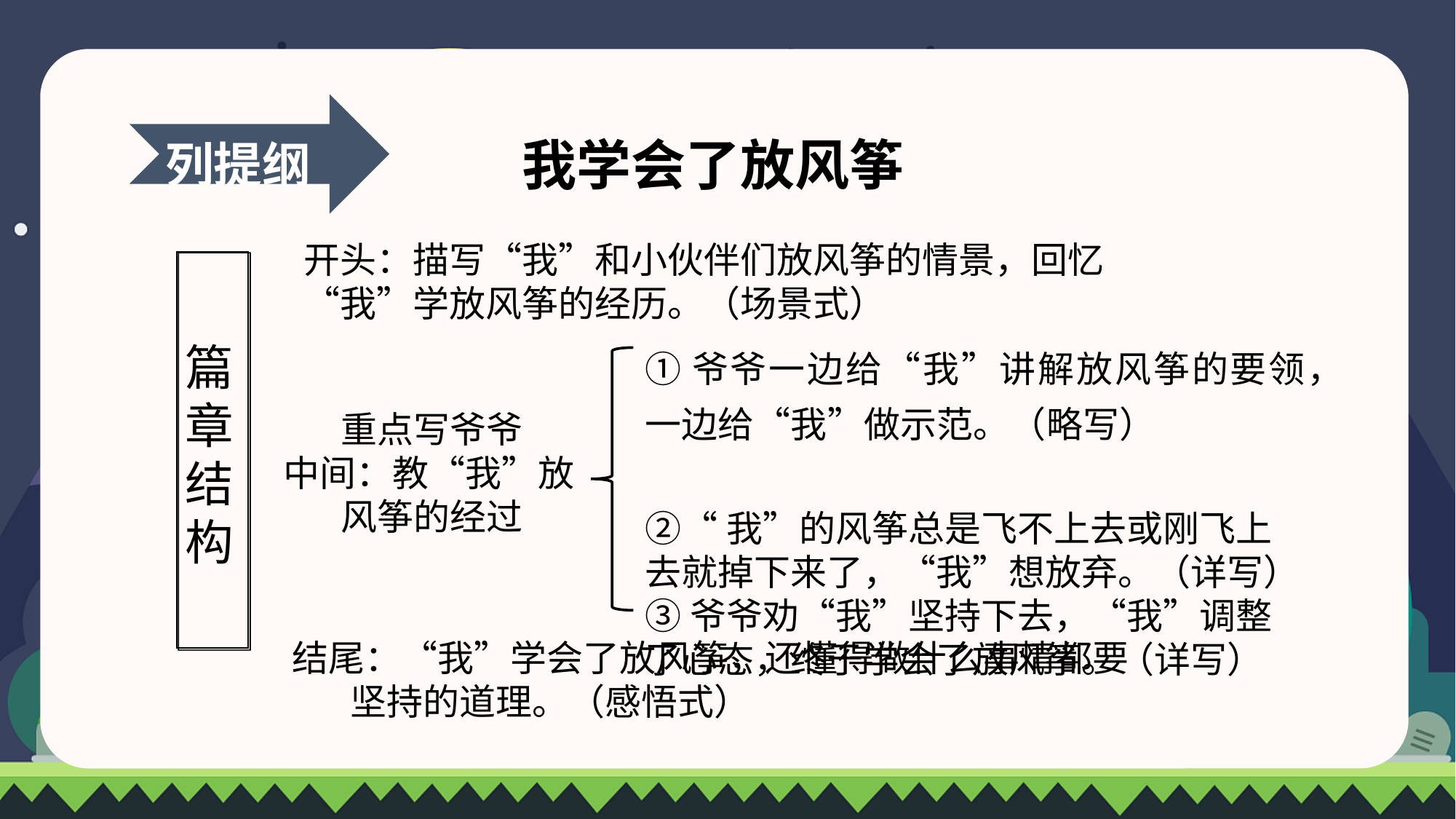

列提纲
     我学会了放风筝
开头：描写“我”和小伙伴们放风筝的情景，回忆“我”学放风筝的经历。（场景式）

篇章结构
①爷爷一边给“我”讲解放风筝的要领，一边给“我”做示范。（略写）
②“我”的风筝总是飞不上去或刚飞上去就掉下来了，“我”想放弃。（详写）
③爷爷劝“我”坚持下去，“我”调整了心态，终于学会了放风筝。（详写）

      重点写爷爷
中间：教“我”放
      风筝的经过
结尾：“我”学会了放风筝，还懂得做什么事情都要
      坚持的道理。（感悟式）